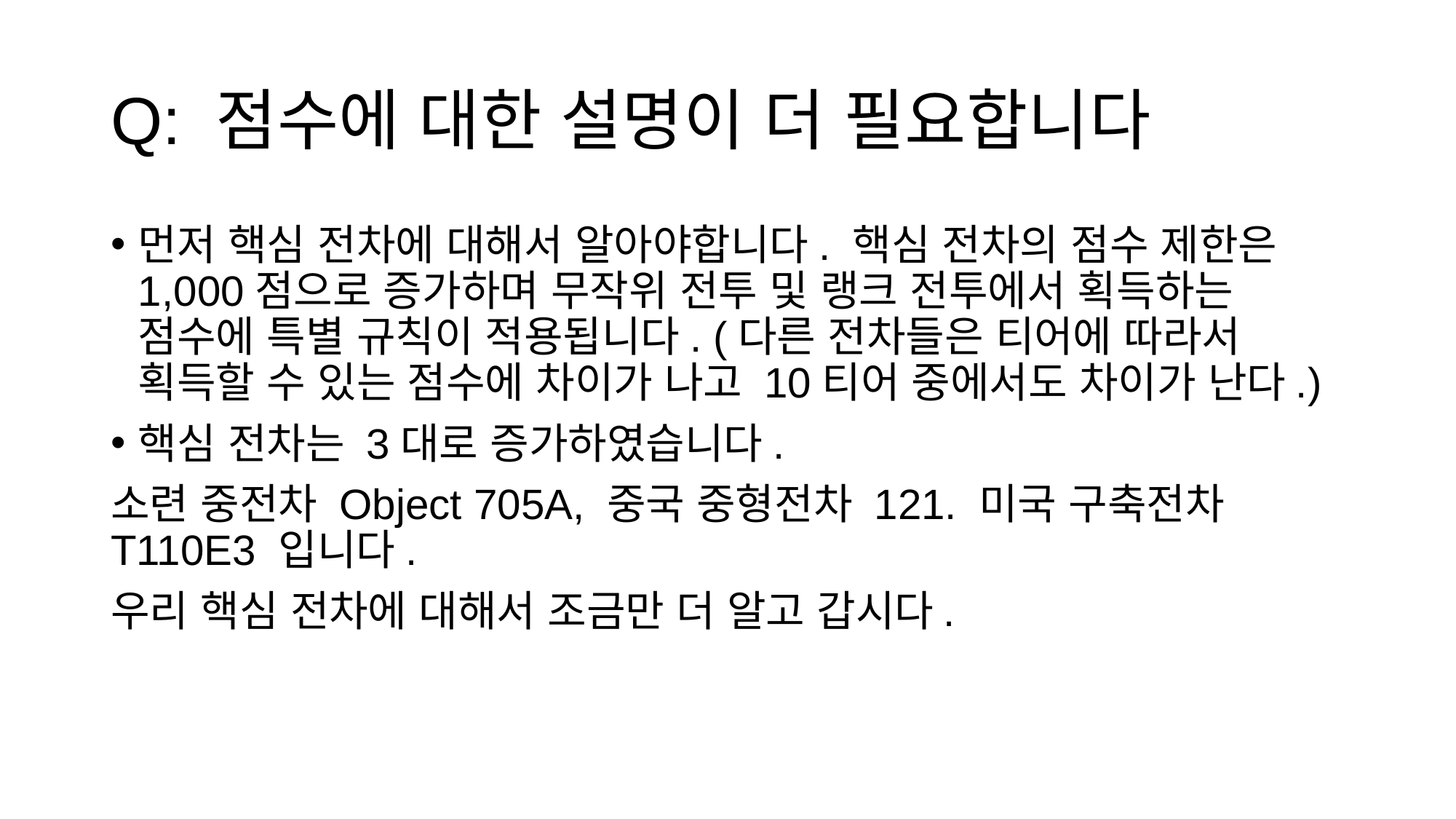

# Q: 점수에 대한 설명이 더 필요합니다
먼저 핵심 전차에 대해서 알아야합니다. 핵심 전차의 점수 제한은 1,000점으로 증가하며 무작위 전투 및 랭크 전투에서 획득하는 점수에 특별 규칙이 적용됩니다. (다른 전차들은 티어에 따라서 획득할 수 있는 점수에 차이가 나고 10티어 중에서도 차이가 난다.)
핵심 전차는 3대로 증가하였습니다.
소련 중전차 Object 705A, 중국 중형전차 121. 미국 구축전차 T110E3 입니다.
우리 핵심 전차에 대해서 조금만 더 알고 갑시다.